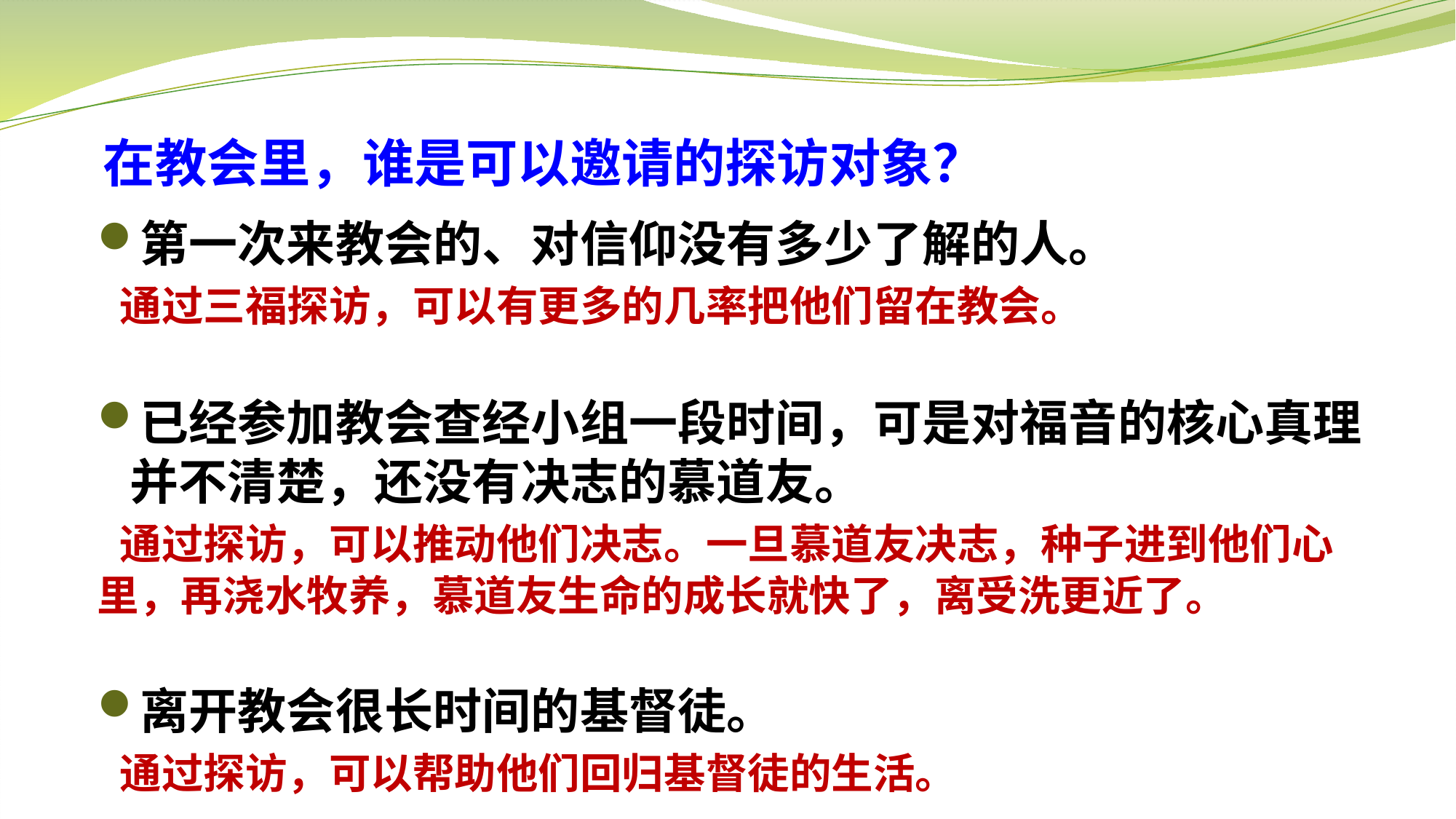

# 在教会里，谁是可以邀请的探访对象？
第一次来教会的、对信仰没有多少了解的人。
 通过三福探访，可以有更多的几率把他们留在教会。

已经参加教会查经小组一段时间，可是对福音的核心真理并不清楚，还没有决志的慕道友。
 通过探访，可以推动他们决志。一旦慕道友决志，种子进到他们心  里，再浇水牧养，慕道友生命的成长就快了，离受洗更近了。

离开教会很长时间的基督徒。
 通过探访，可以帮助他们回归基督徒的生活。